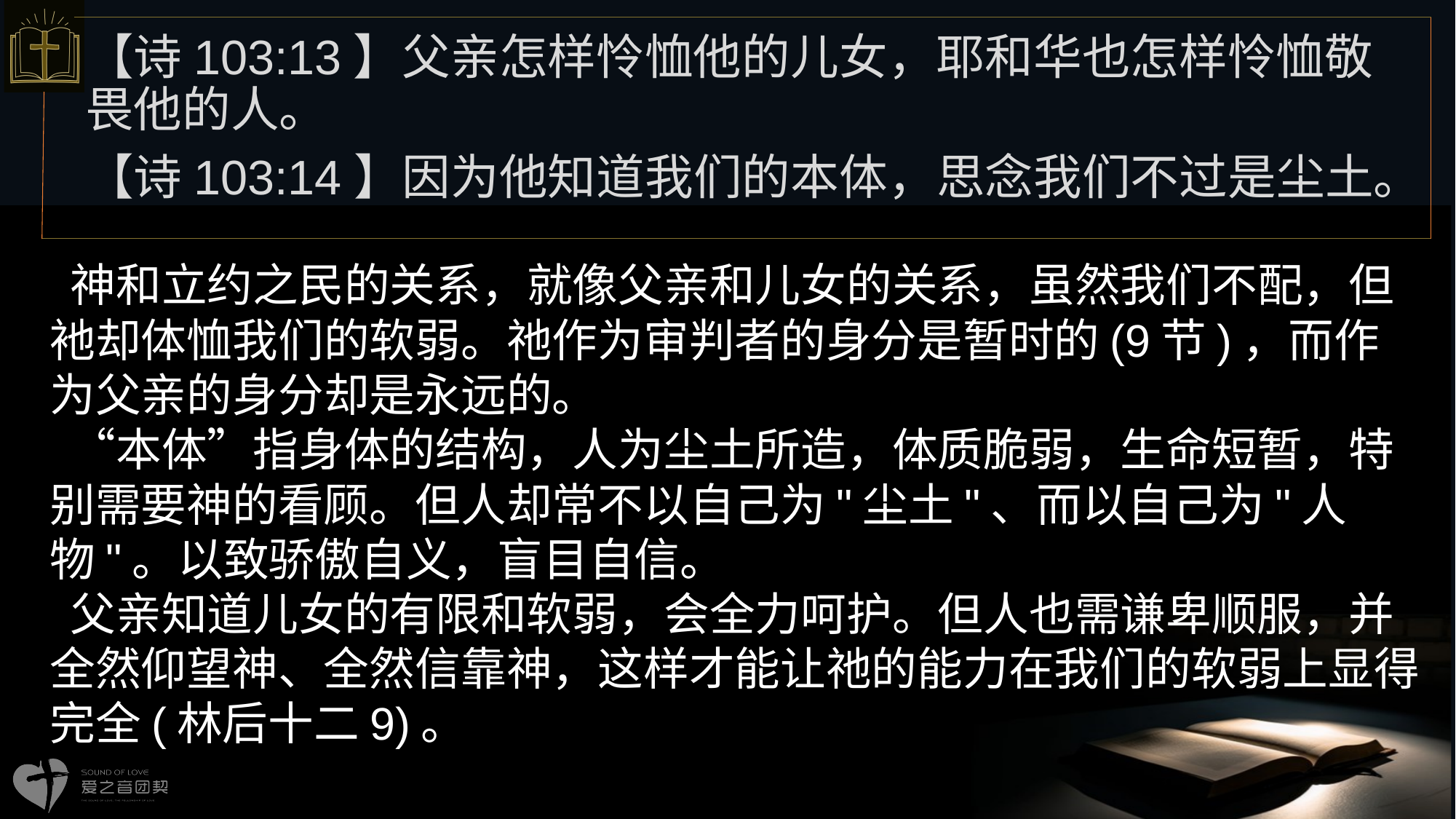

【诗103:13】父亲怎样怜恤他的儿女，耶和华也怎样怜恤敬畏他的人。
【诗103:14】因为他知道我们的本体，思念我们不过是尘土。
# 神和立约之民的关系，就像父亲和儿女的关系，虽然我们不配，但衪却体恤我们的软弱。祂作为审判者的身分是暂时的(9节)，而作为父亲的身分却是永远的。 “本体”指身体的结构，人为尘土所造，体质脆弱，生命短暂，特别需要神的看顾。但人却常不以自己为"尘土"、而以自己为"人物"。以致骄傲自义，盲目自信。 父亲知道儿女的有限和软弱，会全力呵护。但人也需谦卑顺服，并全然仰望神、全然信靠神，这样才能让祂的能力在我们的软弱上显得完全(林后十二9)。